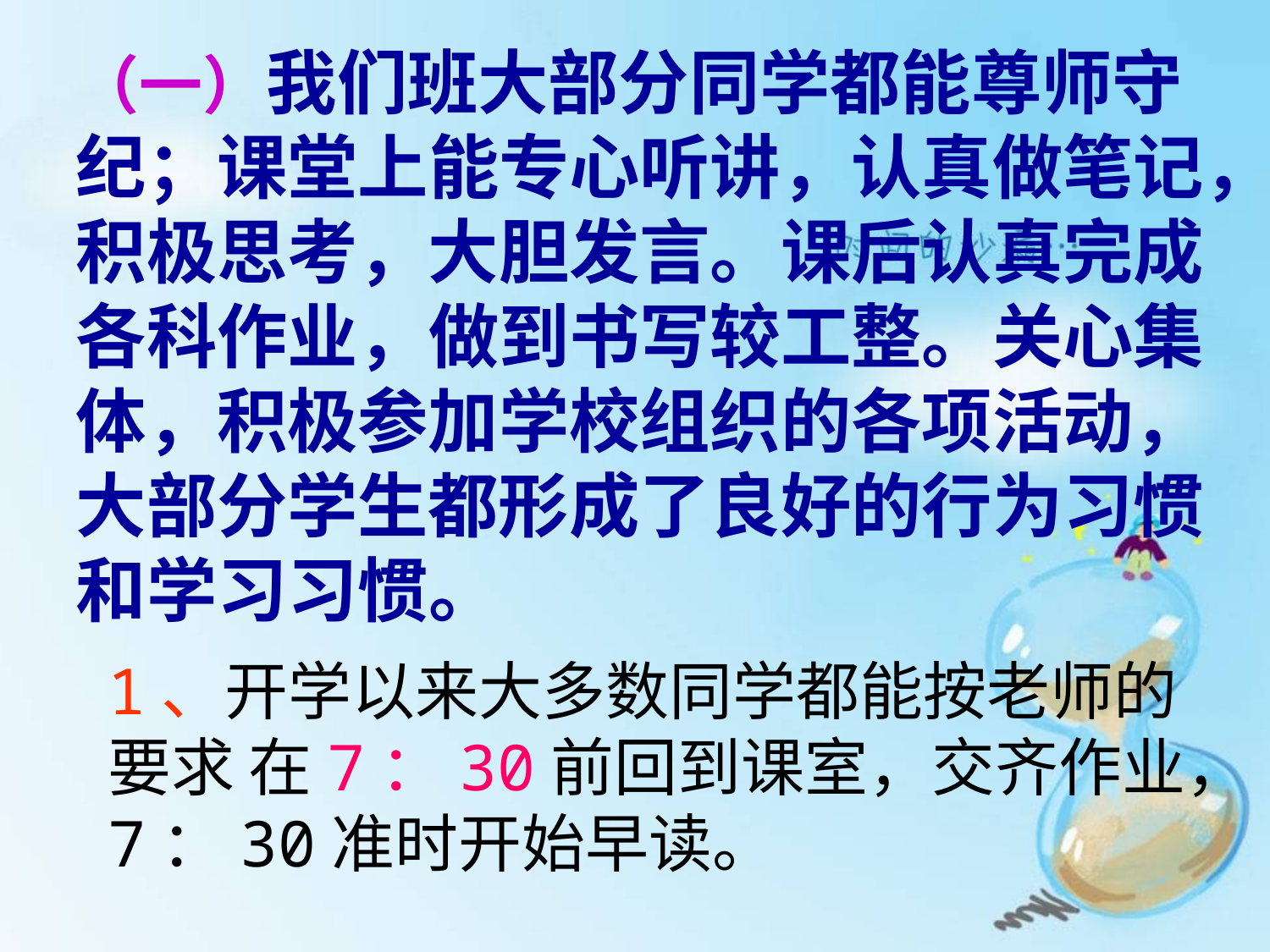

（一）我们班大部分同学都能尊师守纪；课堂上能专心听讲，认真做笔记，积极思考，大胆发言。课后认真完成各科作业，做到书写较工整。关心集体，积极参加学校组织的各项活动，大部分学生都形成了良好的行为习惯和学习习惯。
1、开学以来大多数同学都能按老师的要求 在7：30前回到课室，交齐作业，7：30准时开始早读。